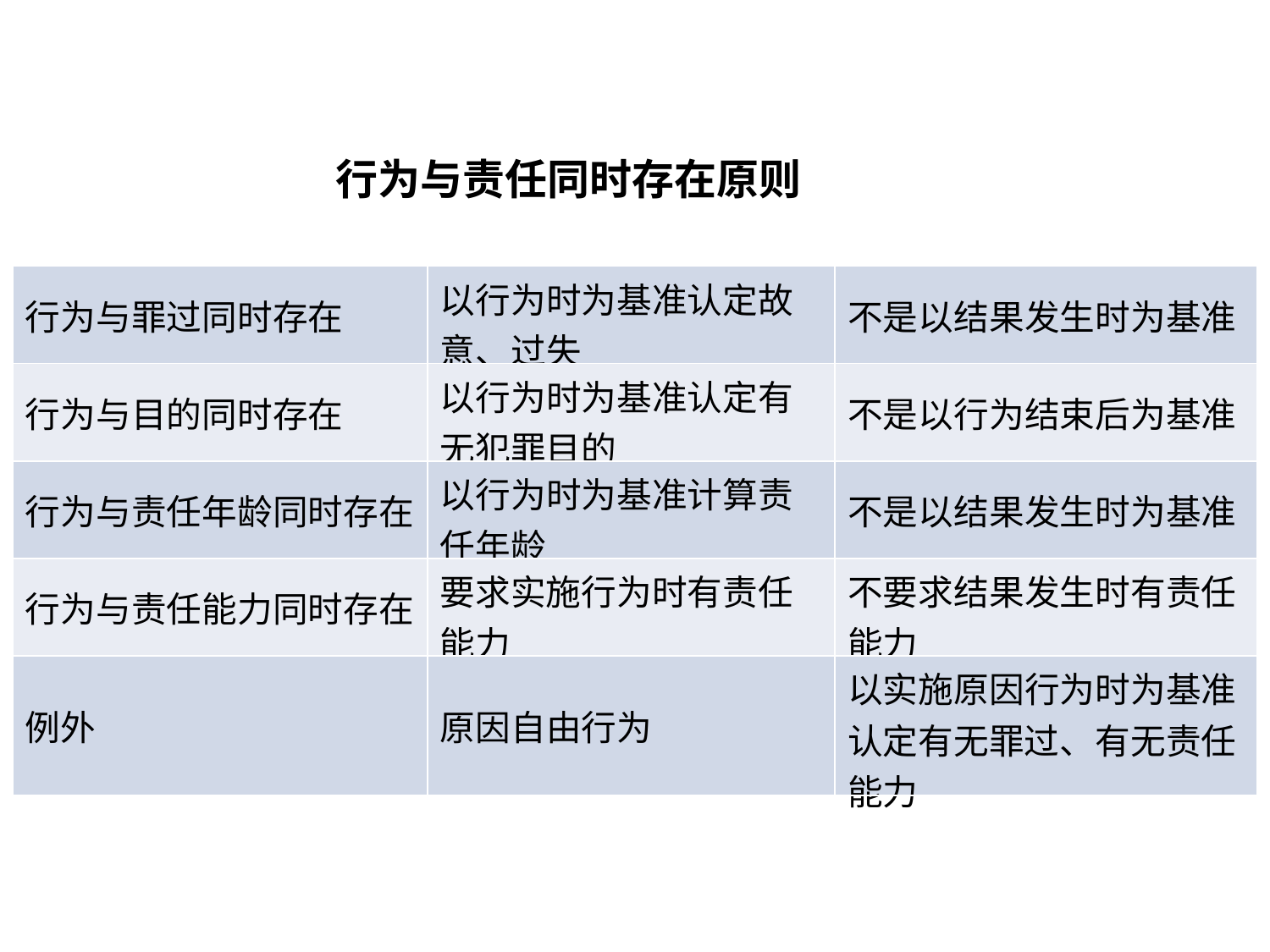

行为与责任同时存在原则
| 行为与罪过同时存在 | 以行为时为基准认定故意、过失 | 不是以结果发生时为基准 |
| --- | --- | --- |
| 行为与目的同时存在 | 以行为时为基准认定有无犯罪目的 | 不是以行为结束后为基准 |
| 行为与责任年龄同时存在 | 以行为时为基准计算责任年龄 | 不是以结果发生时为基准 |
| 行为与责任能力同时存在 | 要求实施行为时有责任能力 | 不要求结果发生时有责任能力 |
| 例外 | 原因自由行为 | 以实施原因行为时为基准认定有无罪过、有无责任能力 |